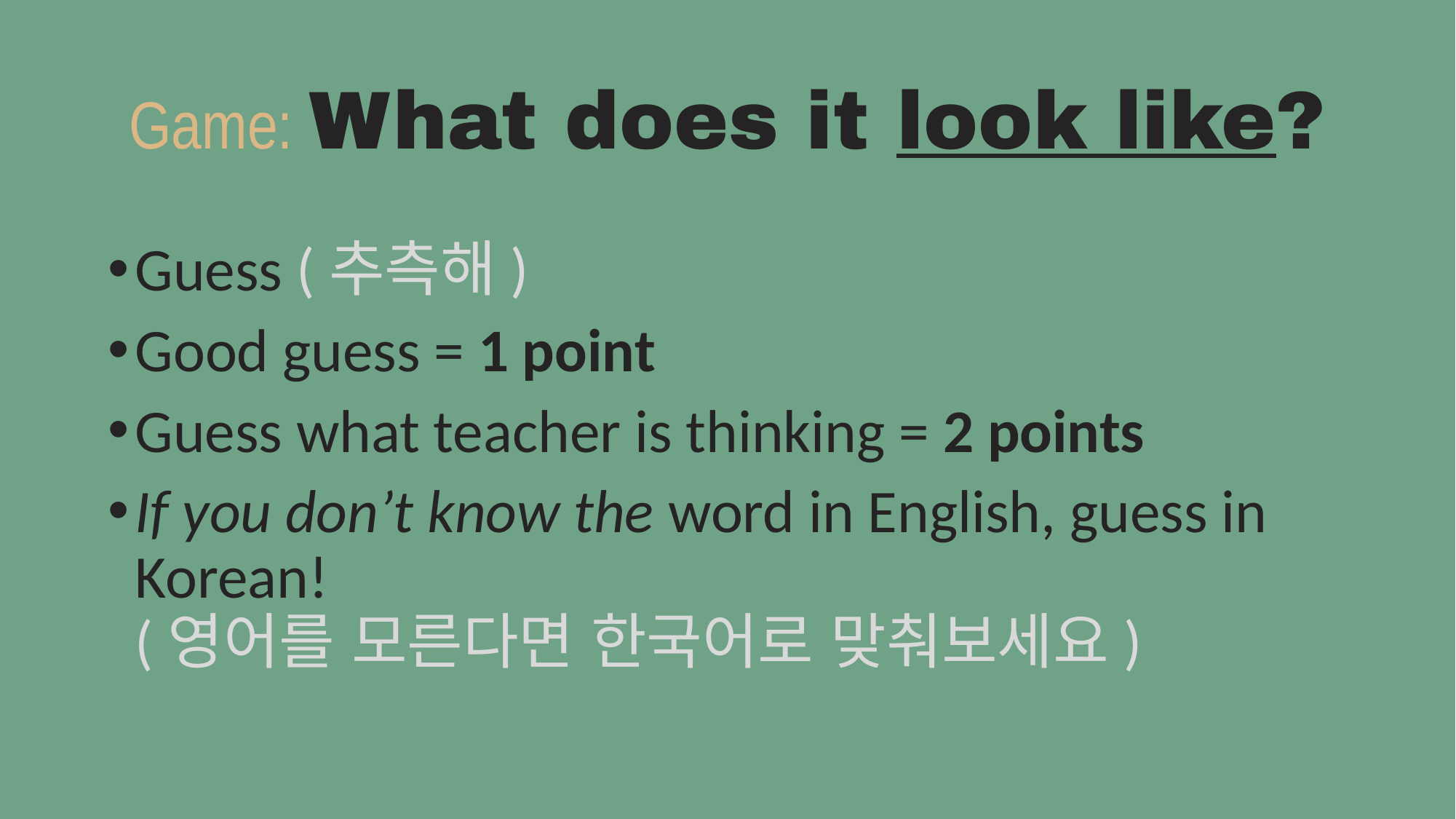

# Game: What does it look like?
Guess (추측해)
Good guess = 1 point
Guess what teacher is thinking = 2 points
If you don’t know the word in English, guess in Korean!
(영어를 모른다면 한국어로 맞춰보세요)